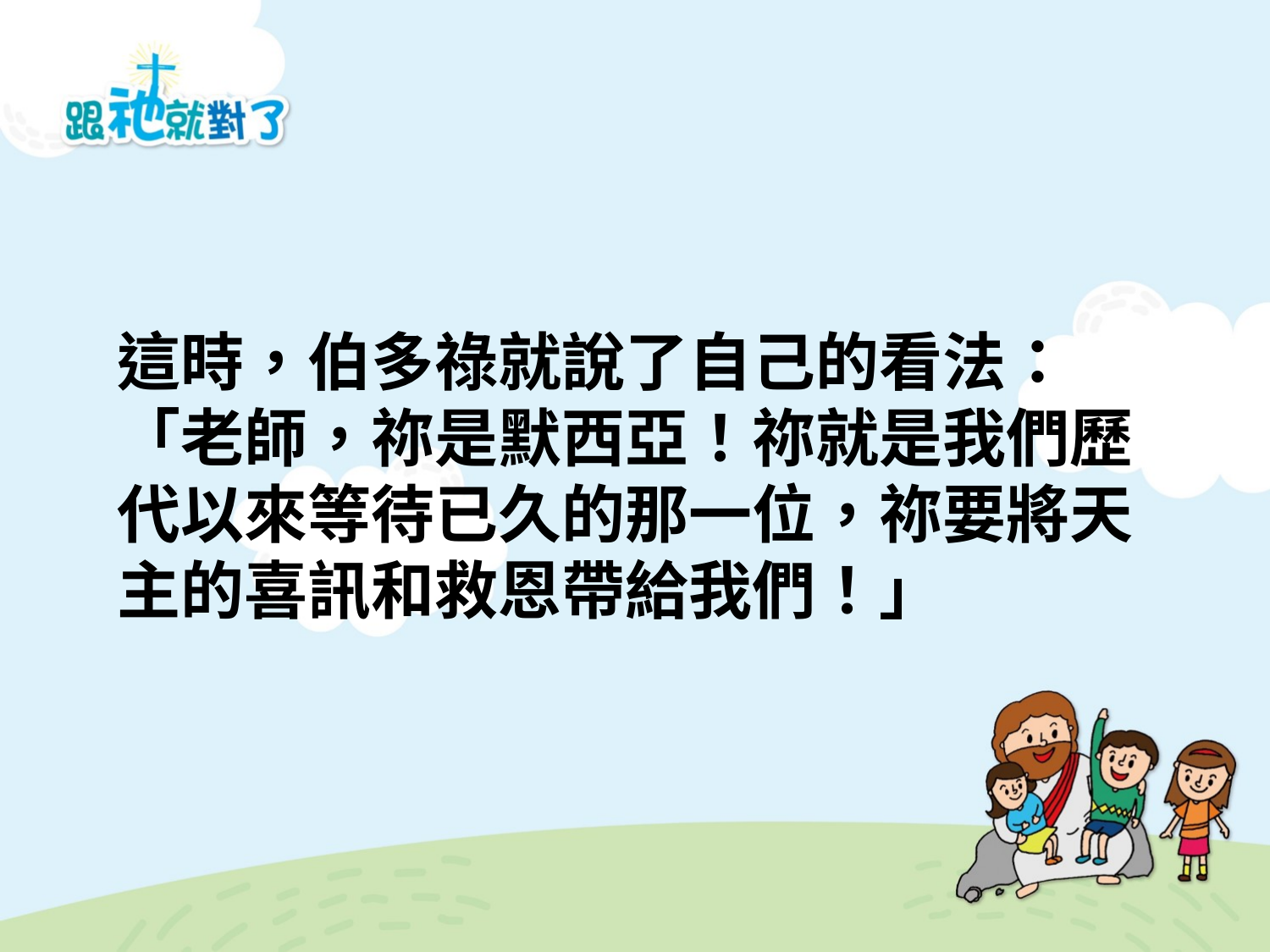

這時，伯多祿就說了自己的看法：「老師，祢是默西亞！祢就是我們歷代以來等待已久的那一位，祢要將天主的喜訊和救恩帶給我們！」